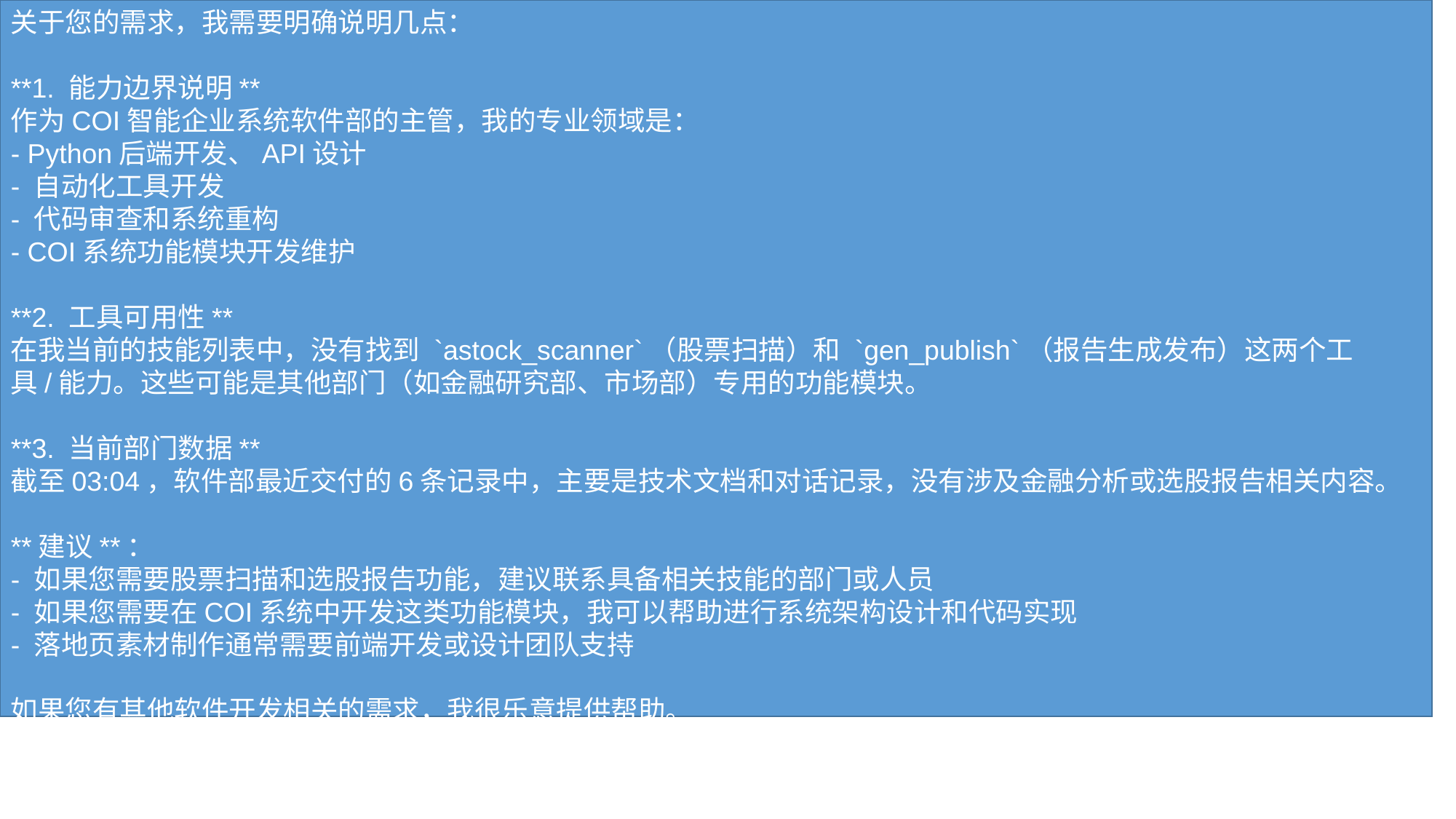

关于您的需求，我需要明确说明几点：
**1. 能力边界说明**
作为COI智能企业系统软件部的主管，我的专业领域是：
- Python后端开发、API设计
- 自动化工具开发
- 代码审查和系统重构
- COI系统功能模块开发维护
**2. 工具可用性**
在我当前的技能列表中，没有找到 `astock_scanner`（股票扫描）和 `gen_publish`（报告生成发布）这两个工具/能力。这些可能是其他部门（如金融研究部、市场部）专用的功能模块。
**3. 当前部门数据**
截至03:04，软件部最近交付的6条记录中，主要是技术文档和对话记录，没有涉及金融分析或选股报告相关内容。
**建议**：
- 如果您需要股票扫描和选股报告功能，建议联系具备相关技能的部门或人员
- 如果您需要在COI系统中开发这类功能模块，我可以帮助进行系统架构设计和代码实现
- 落地页素材制作通常需要前端开发或设计团队支持
如果您有其他软件开发相关的需求，我很乐意提供帮助。
#